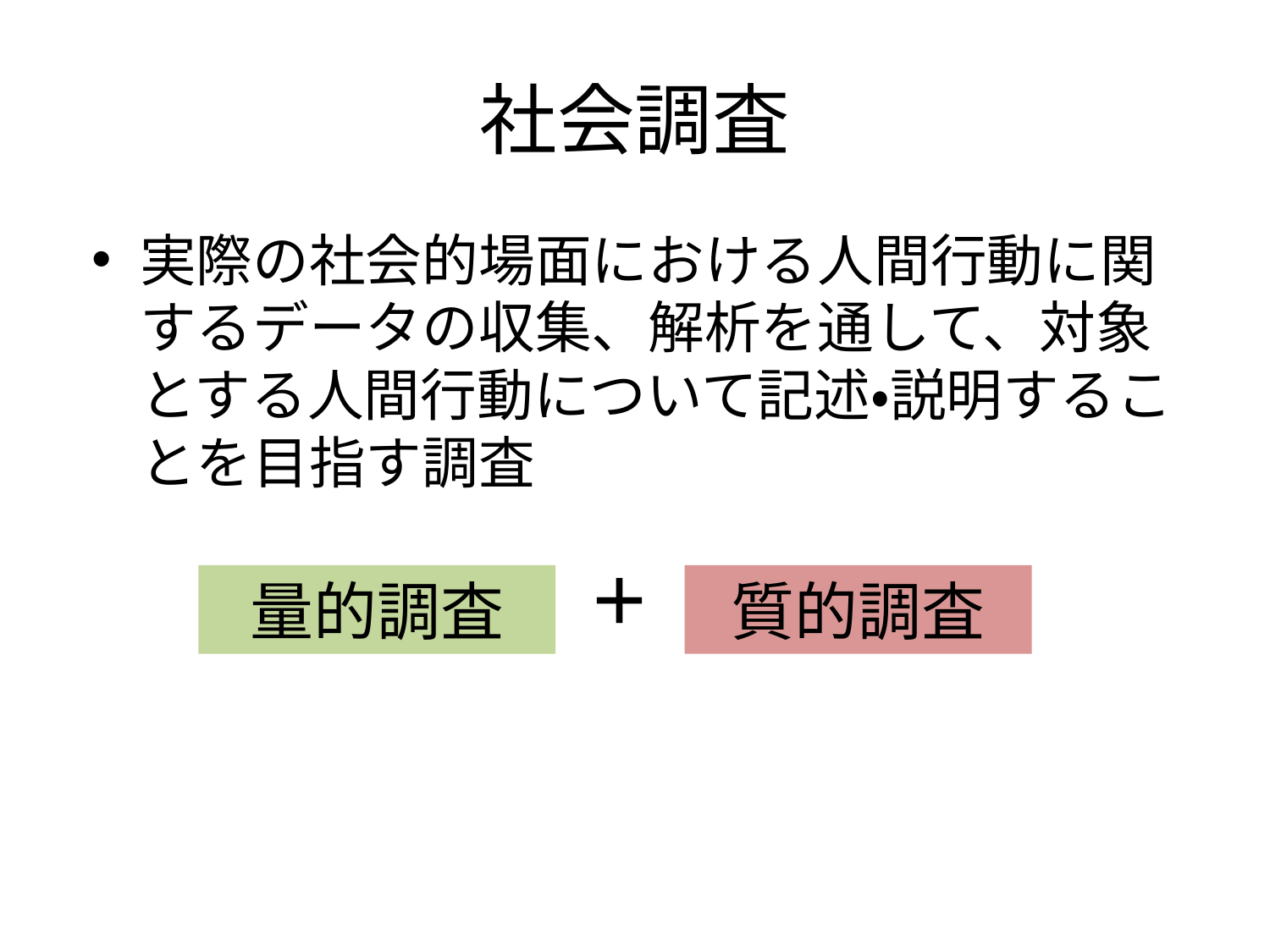

# 社会調査
実際の社会的場面における人間行動に関するデータの収集、解析を通して、対象とする人間行動について記述・説明することを目指す調査

＋
量的調査
質的調査